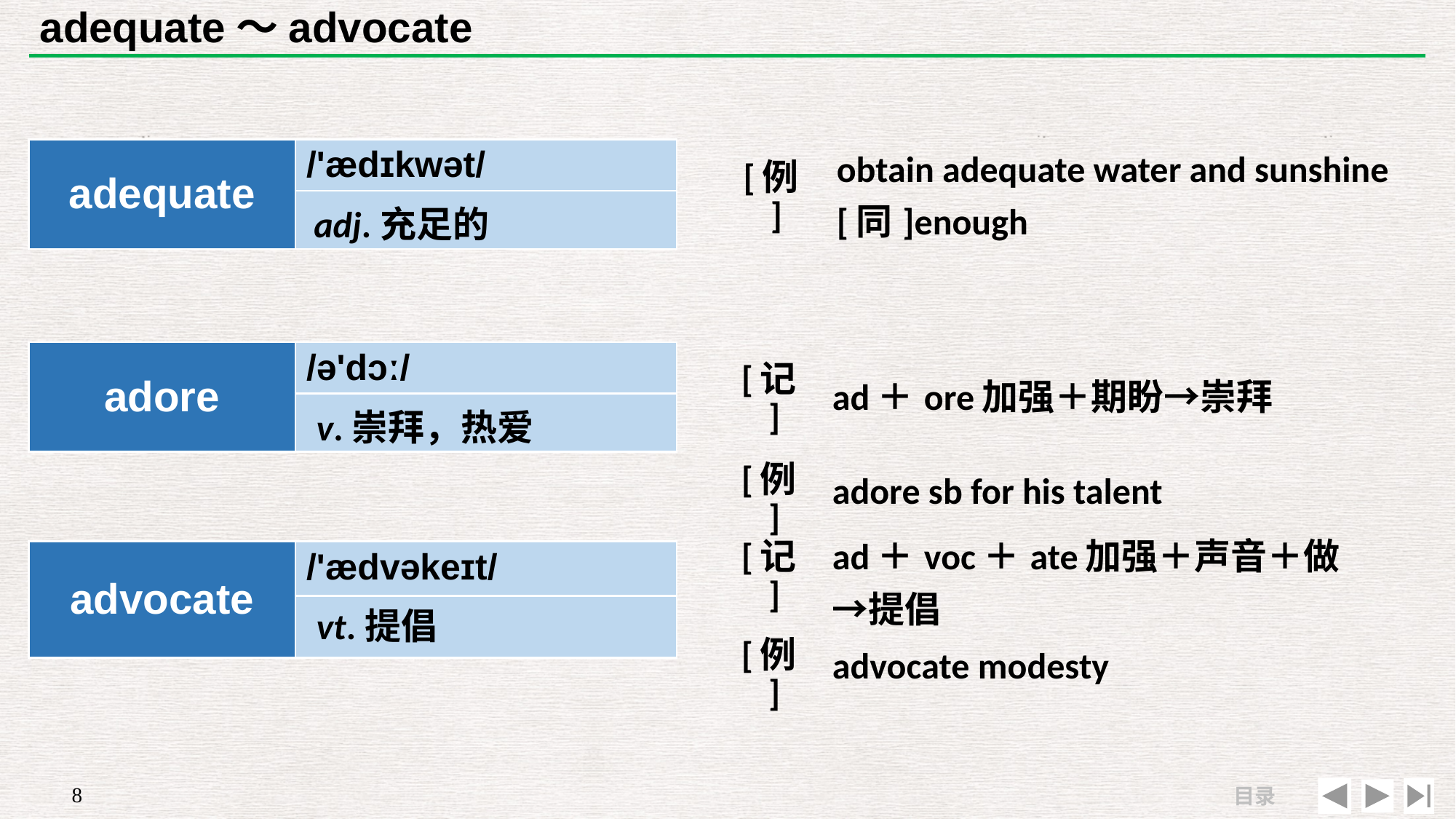

# adequate～advocate

|  |  |
| --- | --- |
| [例] | obtain adequate water and sunshine　[同]enough |
| adequate | /'ædɪkwət/ |
| --- | --- |
|  |  |
adj.充足的
| adore | /ə'dɔː/ |
| --- | --- |
|  |  |
| [记] | ad＋ore加强＋期盼→崇拜 |
| --- | --- |
| [例] | adore sb for his talent |
v.崇拜，热爱
| [记] | ad＋voc＋ate加强＋声音＋做→提倡 |
| --- | --- |
| [例] | advocate modesty |
| advocate | /'ædvəkeɪt/ |
| --- | --- |
|  |  |
vt.提倡